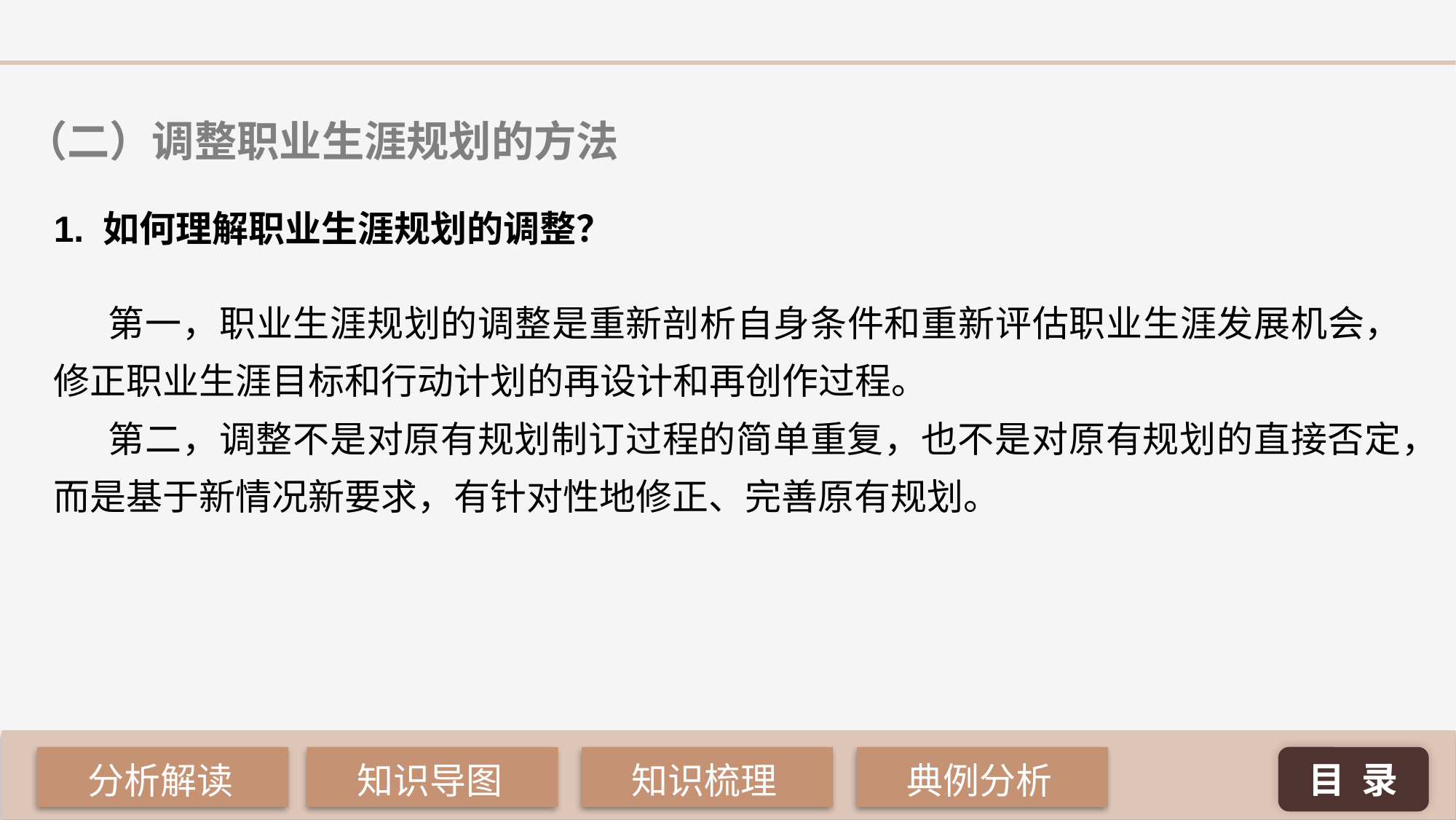

（二）调整职业生涯规划的方法
1. 如何理解职业生涯规划的调整？
第一，职业生涯规划的调整是重新剖析自身条件和重新评估职业生涯发展机会，修正职业生涯目标和行动计划的再设计和再创作过程。
第二，调整不是对原有规划制订过程的简单重复，也不是对原有规划的直接否定，而是基于新情况新要求，有针对性地修正、完善原有规划。